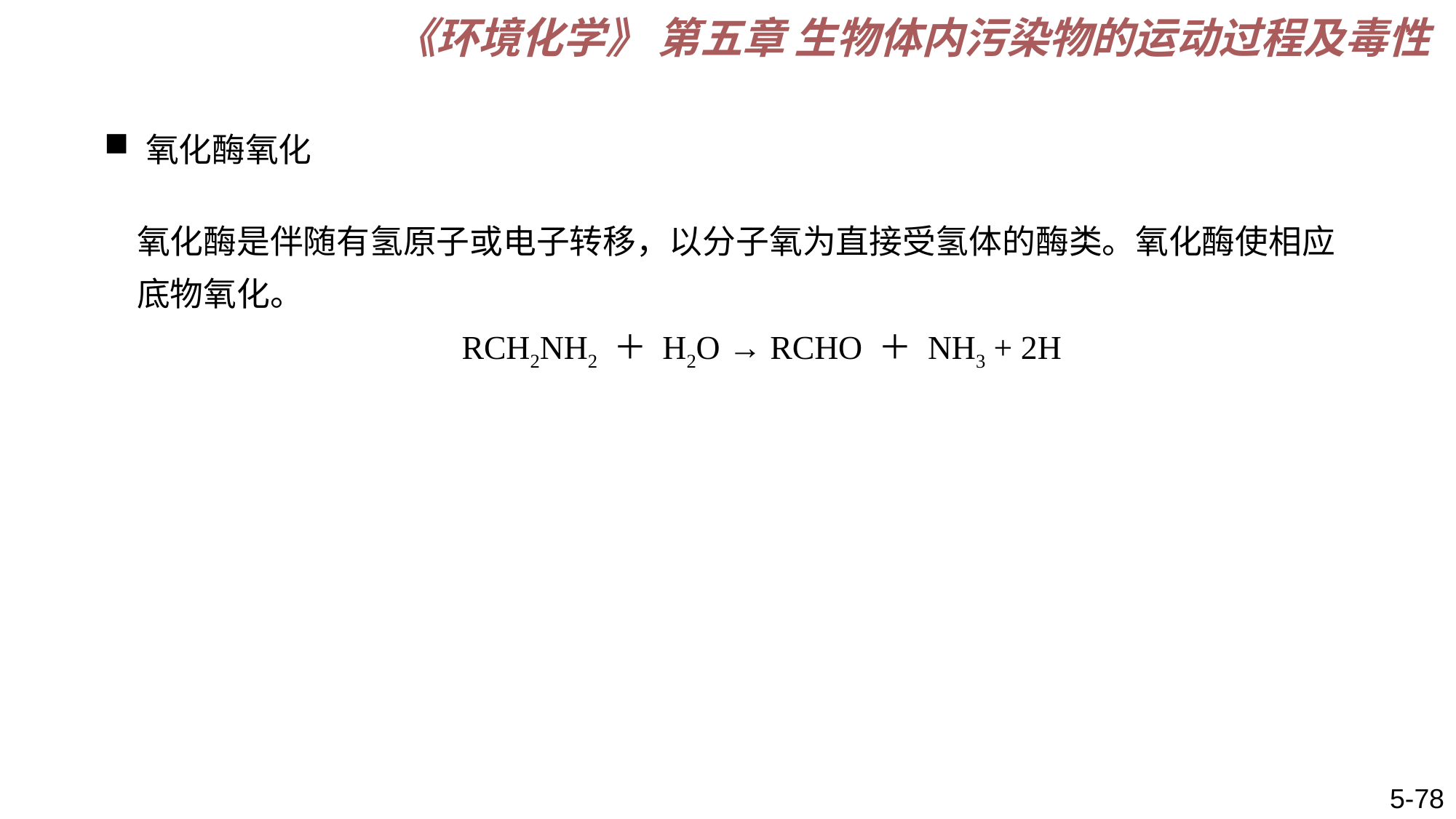

《环境化学》 第五章 生物体内污染物的运动过程及毒性
氧化酶氧化
氧化酶是伴随有氢原子或电子转移，以分子氧为直接受氢体的酶类。氧化酶使相应底物氧化。
   RCH2NH2 ＋ H2O → RCHO ＋ NH3 + 2H

5-78